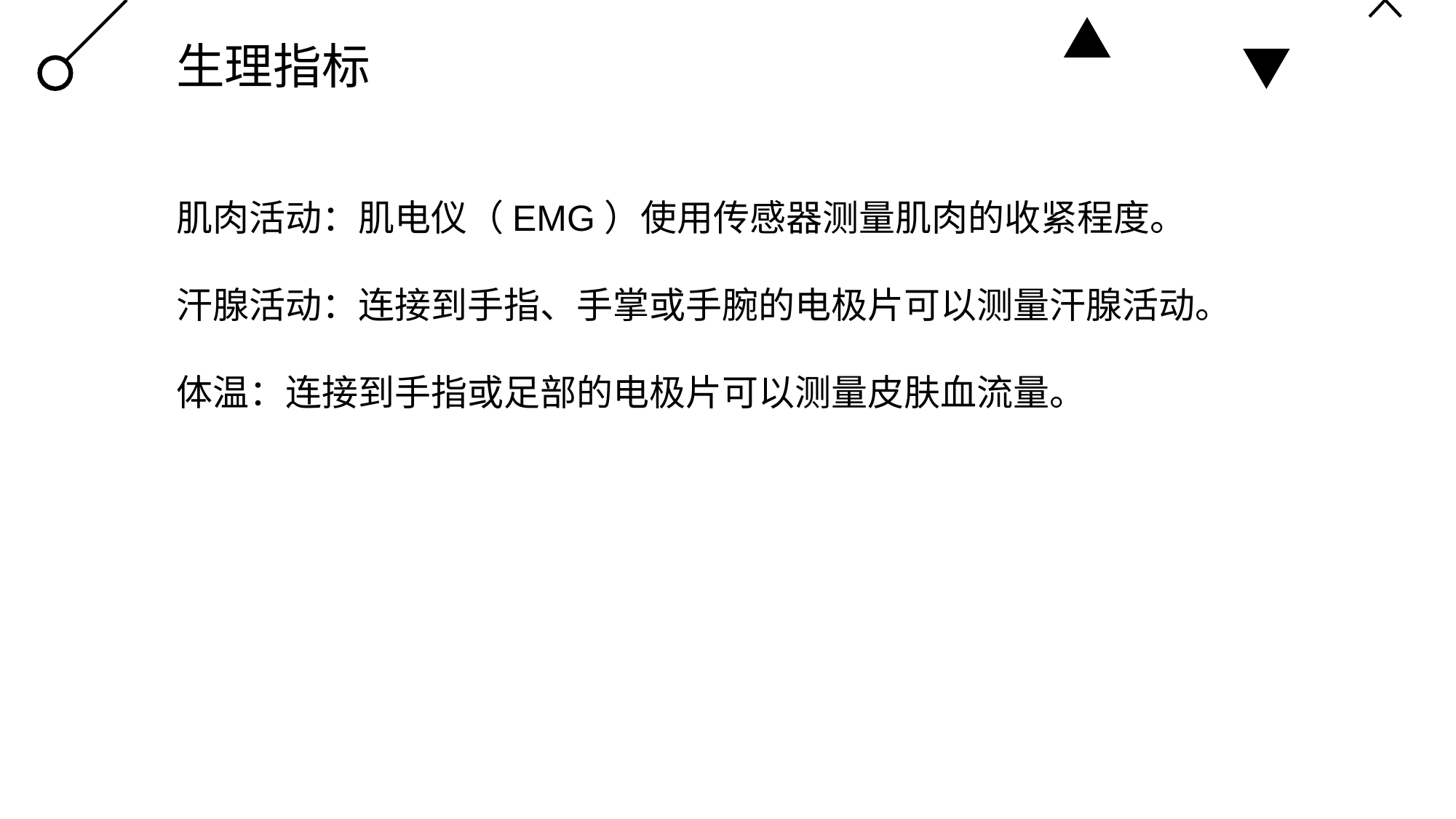

# 生理指标
肌肉活动：肌电仪（EMG）使用传感器测量肌肉的收紧程度。

汗腺活动：连接到手指、手掌或手腕的电极片可以测量汗腺活动。

体温：连接到手指或足部的电极片可以测量皮肤血流量。